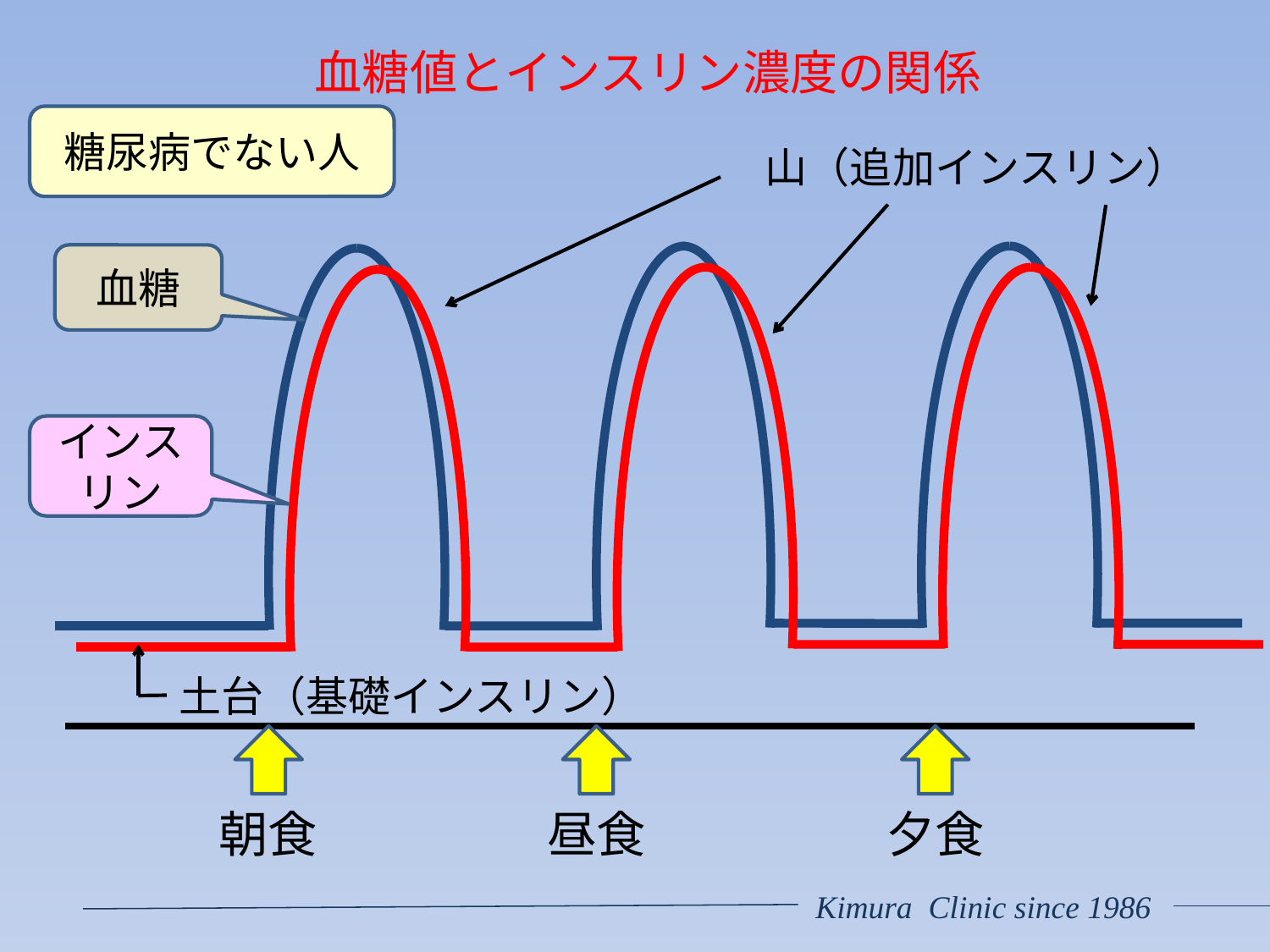

# 血糖値とインスリン濃度の関係
糖尿病でない人
山（追加インスリン）
血糖

インスリン
土台（基礎インスリン）

朝食
昼食
夕食
Kimura  Clinic since 1986